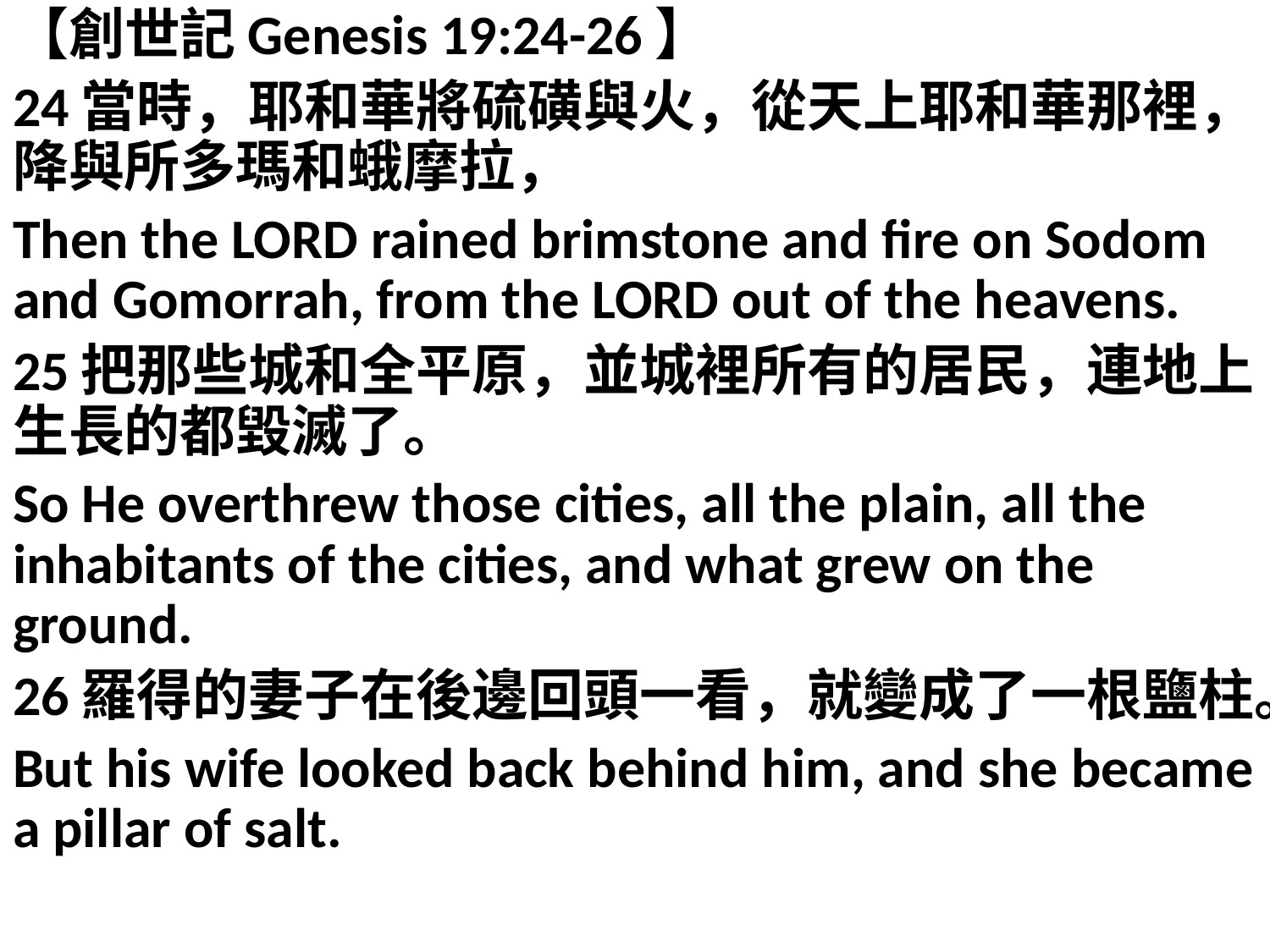

【創世記Genesis 19:24-26】
24當時，耶和華將硫磺與火，從天上耶和華那裡，降與所多瑪和蛾摩拉，
Then the LORD rained brimstone and fire on Sodom and Gomorrah, from the LORD out of the heavens.
25把那些城和全平原，並城裡所有的居民，連地上生長的都毀滅了。
So He overthrew those cities, all the plain, all the inhabitants of the cities, and what grew on the ground.
26羅得的妻子在後邊回頭一看，就變成了一根鹽柱。
But his wife looked back behind him, and she became a pillar of salt.